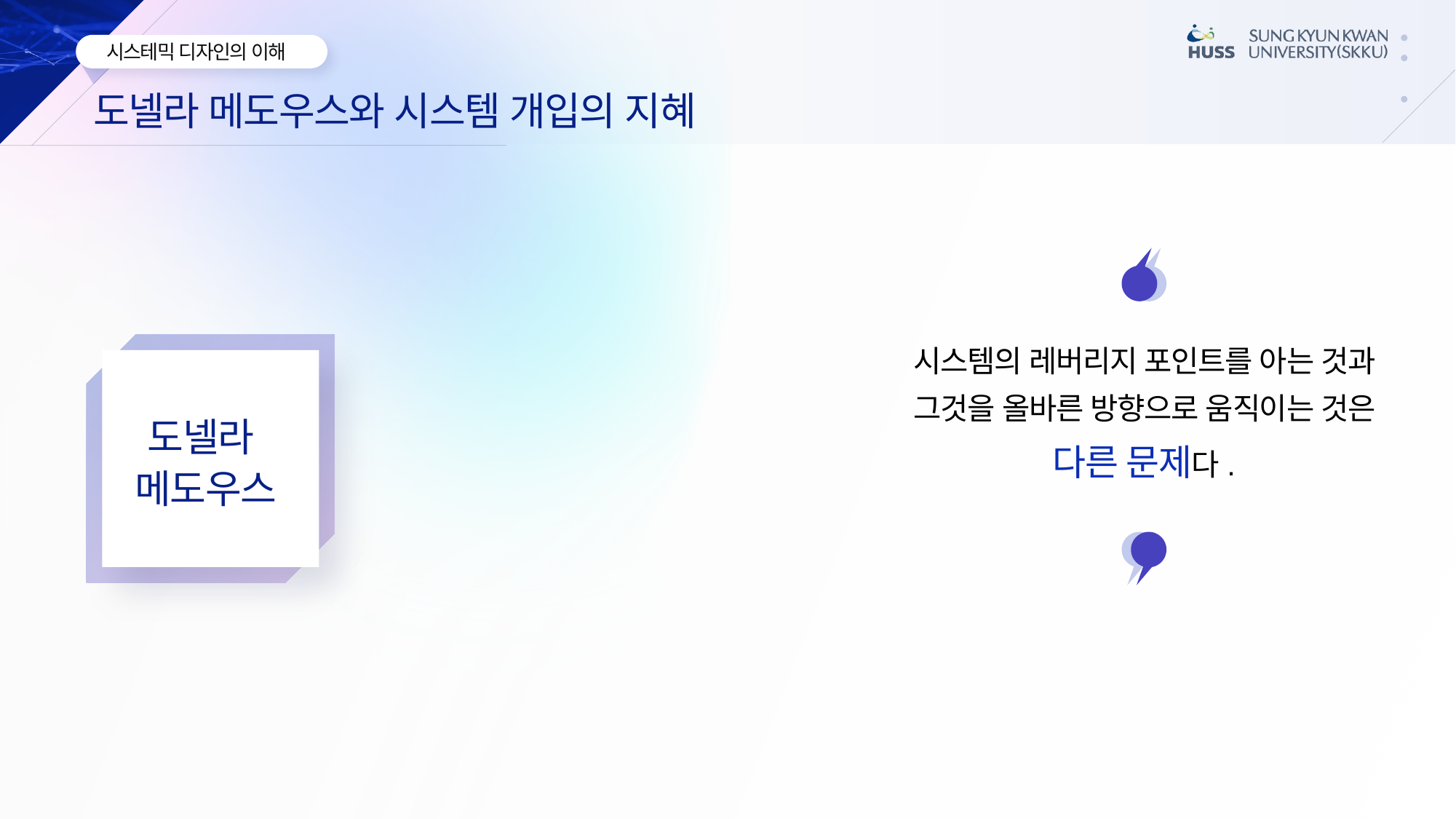

도넬라 메도우스와 시스템 개입의 지혜

시스템의 레버리지 포인트를 아는 것과 그것을 올바른 방향으로 움직이는 것은 다른 문제다.

도넬라
메도우스